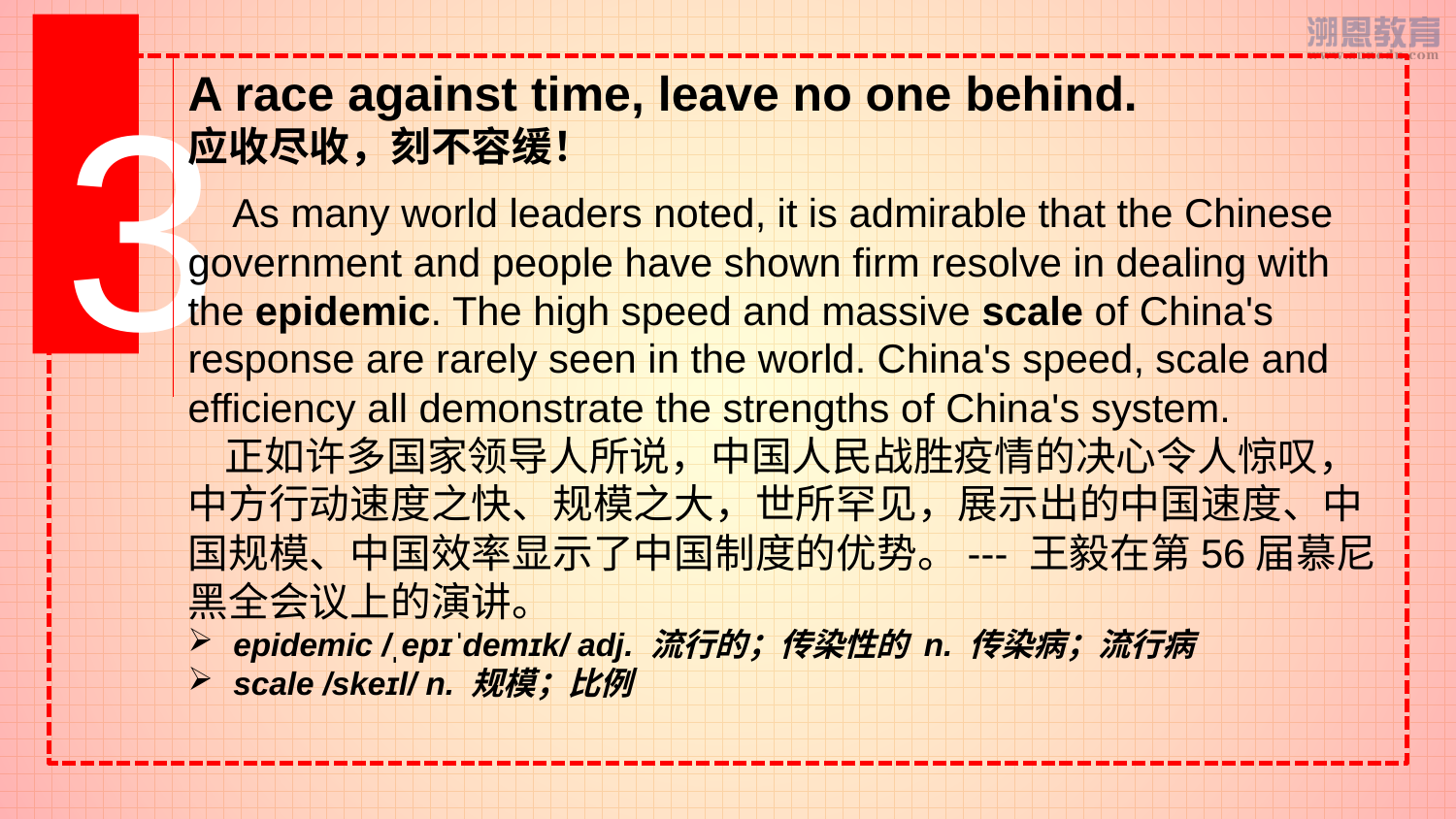

3

A race against time, leave no one behind.
应收尽收，刻不容缓！
    As many world leaders noted, it is admirable that the Chinese government and people have shown firm resolve in dealing with the epidemic. The high speed and massive scale of China's response are rarely seen in the world. China's speed, scale and efficiency all demonstrate the strengths of China's system.
   正如许多国家领导人所说，中国人民战胜疫情的决心令人惊叹，中方行动速度之快、规模之大，世所罕见，展示出的中国速度、中国规模、中国效率显示了中国制度的优势。--- 王毅在第56届慕尼黑全会议上的演讲。
epidemic /ˌepɪˈdemɪk/ adj. 流行的；传染性的 n. 传染病；流行病
scale /skeɪl/ n. 规模；比例